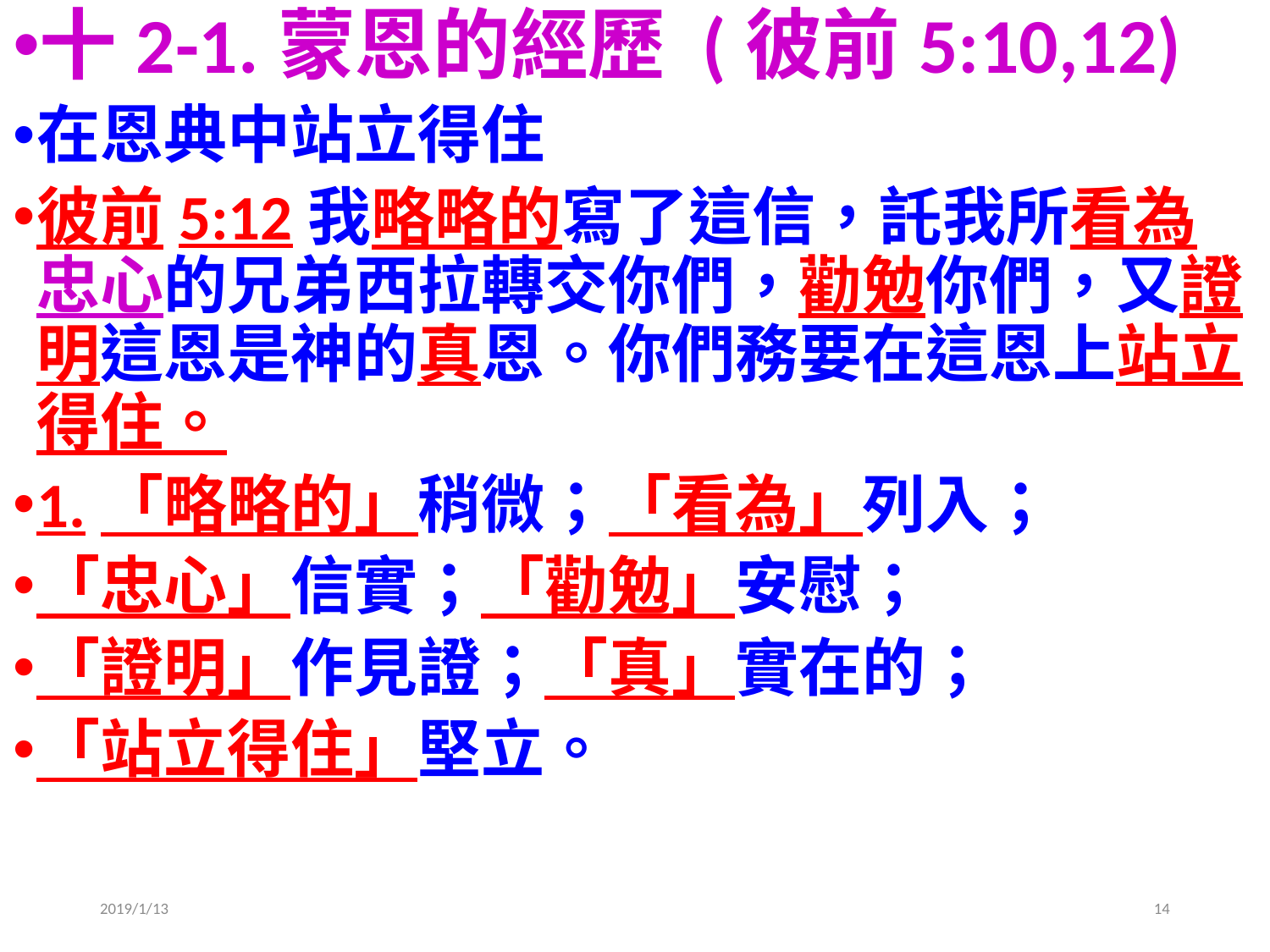

十2-1.蒙恩的經歷 (彼前5:10,12)
在恩典中站立得住
彼前5:12我略略的寫了這信，託我所看為忠心的兄弟西拉轉交你們，勸勉你們，又證明這恩是神的真恩。你們務要在這恩上站立得住。
1.「略略的」稍微；「看為」列入；
「忠心」信實；「勸勉」安慰；
「證明」作見證；「真」實在的；
「站立得住」堅立。

2019/1/13
14